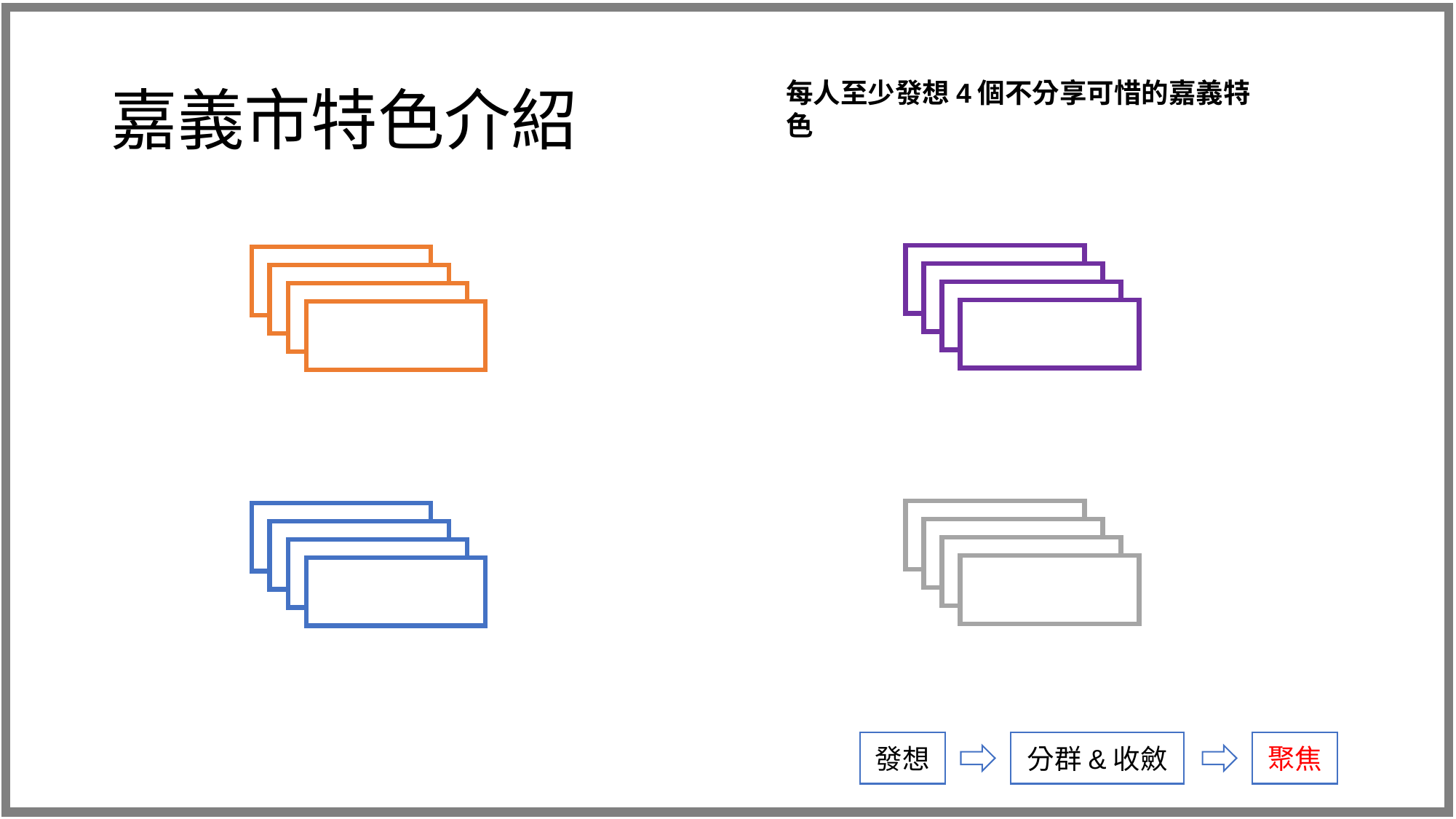

# 嘉義市特色介紹
每人至少發想4個不分享可惜的嘉義特色

發想
分群&收斂
聚焦
P2